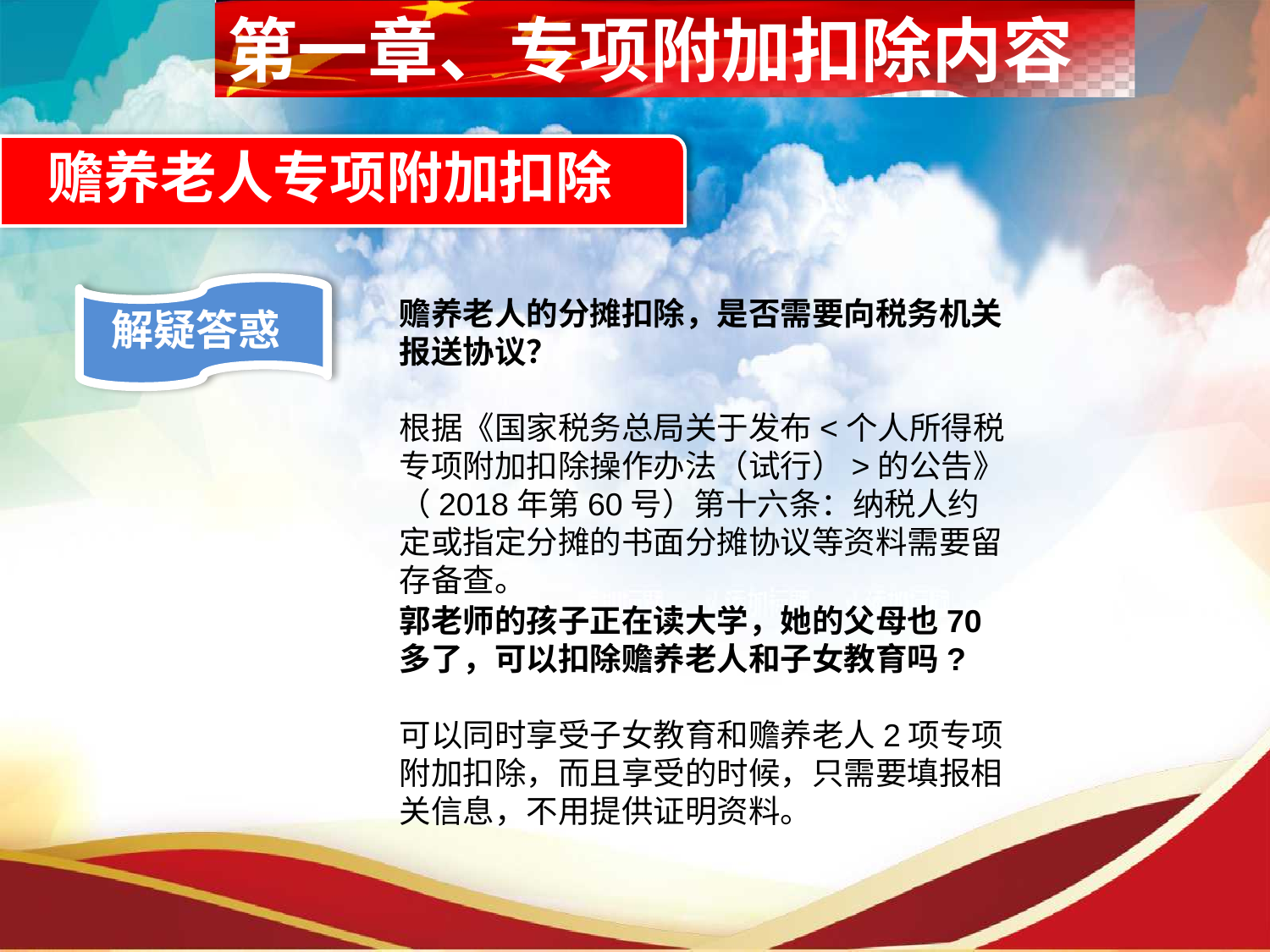

第一章、专项附加扣除内容

赡养老人专项附加扣除

赡养老人的分摊扣除，是否需要向税务机关报送协议？

根据《国家税务总局关于发布<个人所得税专项附加扣除操作办法（试行）>的公告》（2018年第60号）第十六条：纳税人约定或指定分摊的书面分摊协议等资料需要留存备查。
解疑答惑
郭老师的孩子正在读大学，她的父母也70多了，可以扣除赡养老人和子女教育吗?

可以同时享受子女教育和赡养老人2项专项附加扣除，而且享受的时候，只需要填报相关信息，不用提供证明资料。